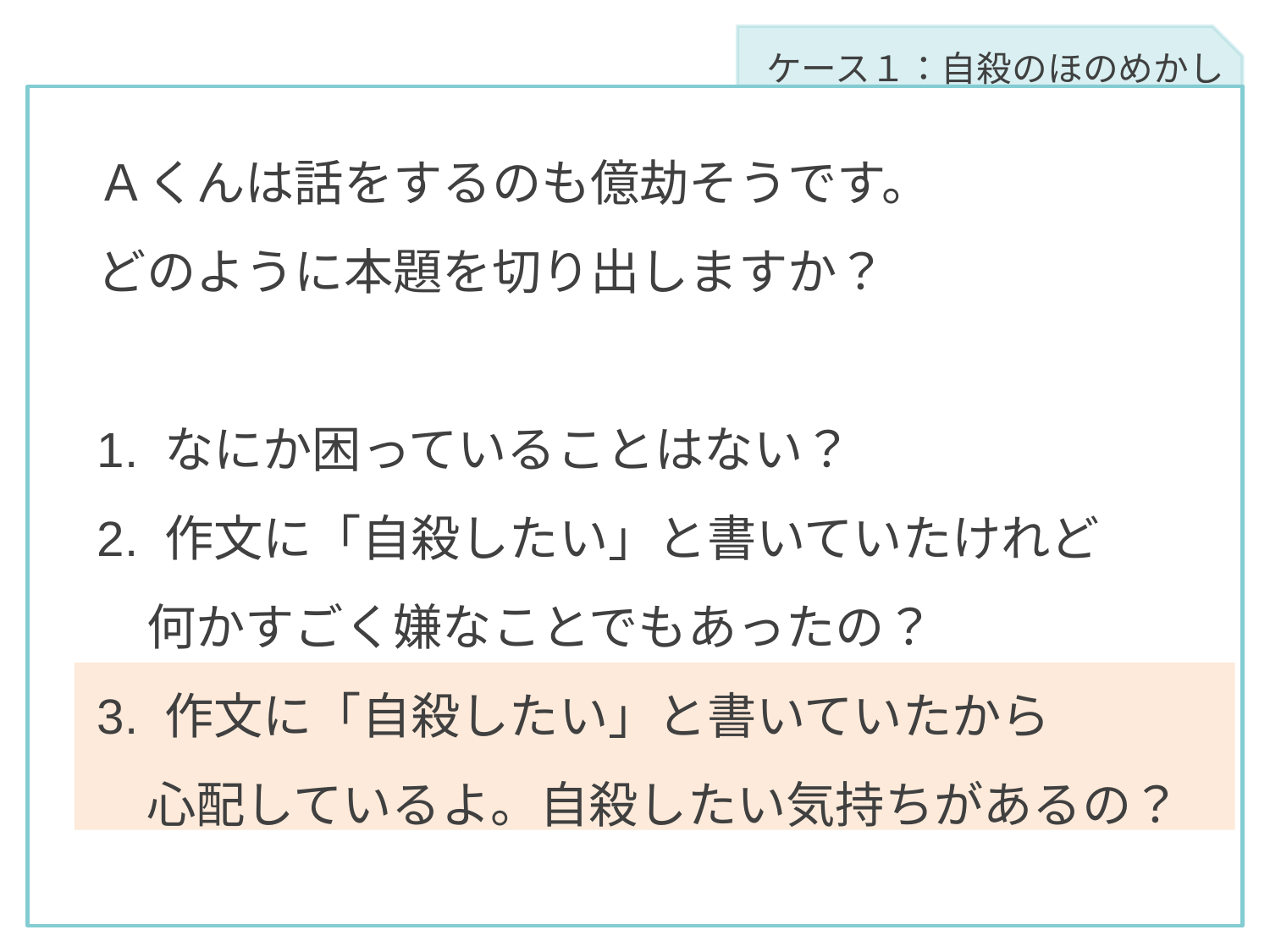

ケース１：自殺のほのめかし

Ａくんは話をするのも億劫そうです。
どのように本題を切り出しますか？

1. なにか困っていることはない？
2. 作文に「自殺したい」と書いていたけれど
　何かすごく嫌なことでもあったの？
3. 作文に「自殺したい」と書いていたから
　心配しているよ。自殺したい気持ちがあるの？